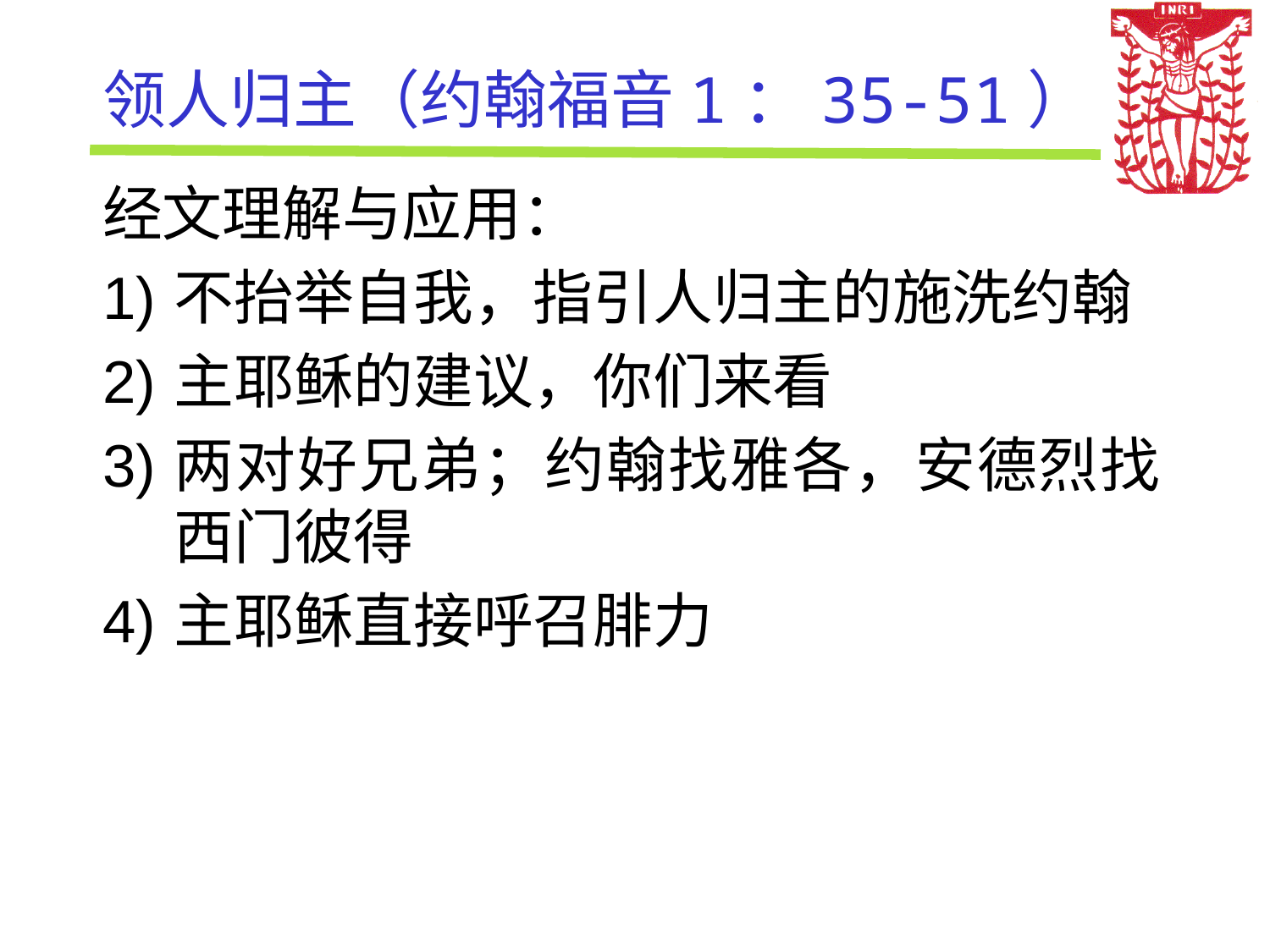

# 领人归主（约翰福音1：35-51）
经文理解与应用：
不抬举自我，指引人归主的施洗约翰
主耶稣的建议，你们来看
两对好兄弟；约翰找雅各，安德烈找西门彼得
主耶稣直接呼召腓力